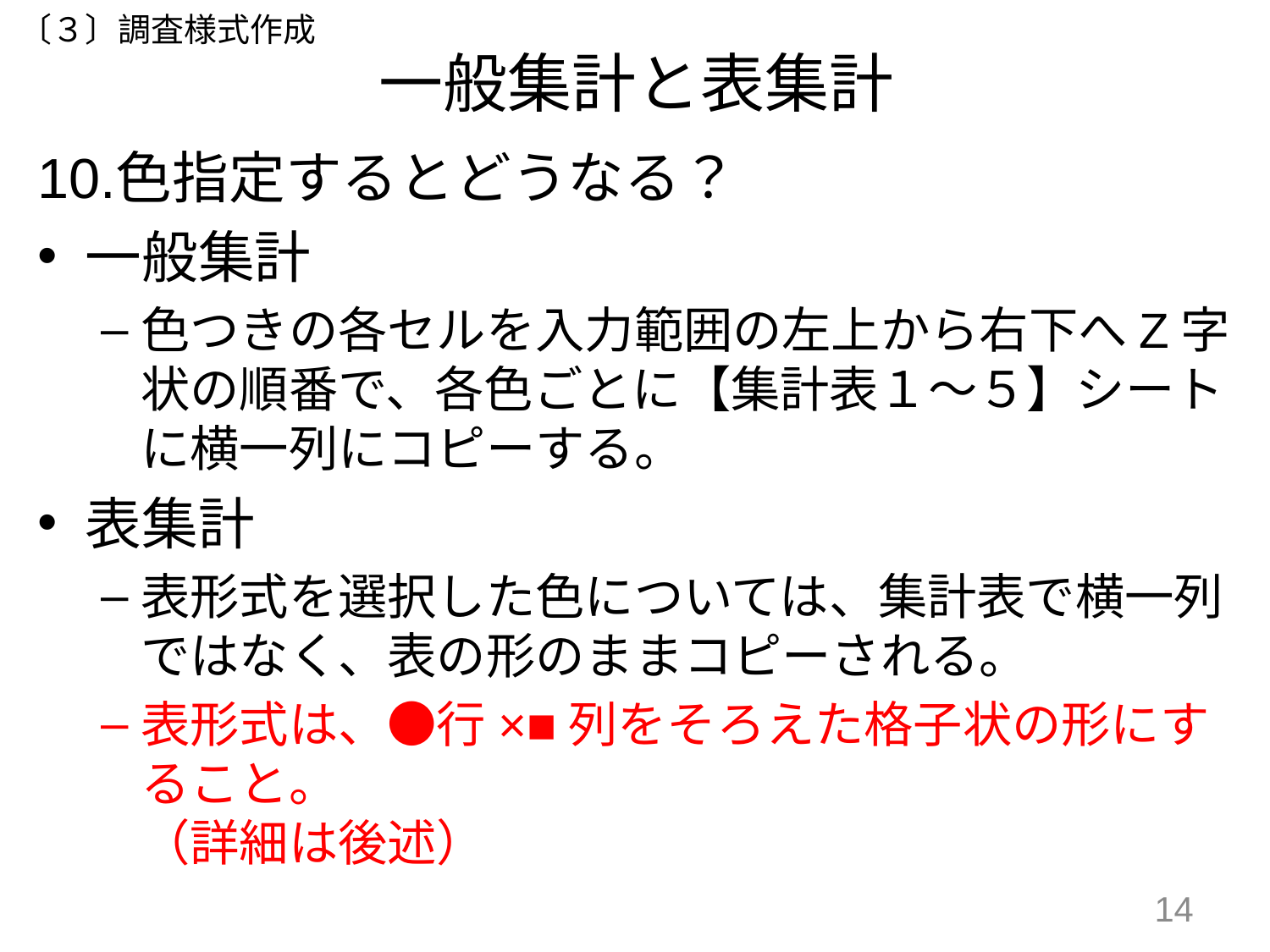

〔３〕調査様式作成
# 一般集計と表集計
色指定するとどうなる？
一般集計
色つきの各セルを入力範囲の左上から右下へZ字状の順番で、各色ごとに【集計表１～５】シートに横一列にコピーする。
表集計
表形式を選択した色については、集計表で横一列ではなく、表の形のままコピーされる。
表形式は、●行×■列をそろえた格子状の形にすること。
（詳細は後述）
14